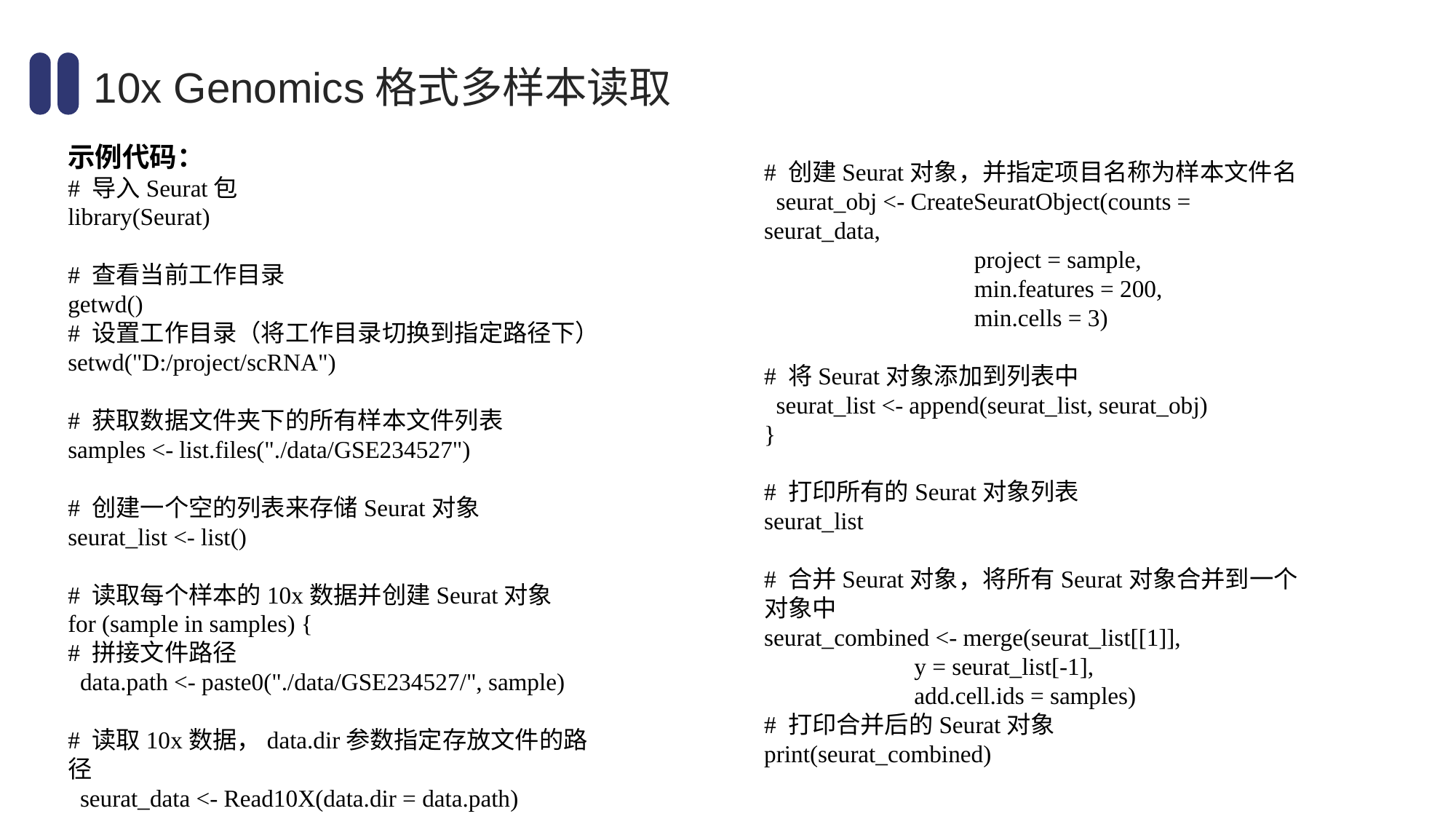

10x Genomics格式多样本读取
示例代码：
# 导入Seurat包
library(Seurat)

# 查看当前工作目录
getwd()
# 设置工作目录（将工作目录切换到指定路径下）
setwd("D:/project/scRNA")

# 获取数据文件夹下的所有样本文件列表
samples <- list.files("./data/GSE234527")

# 创建一个空的列表来存储Seurat对象
seurat_list <- list()

# 读取每个样本的10x数据并创建Seurat对象
for (sample in samples) {
# 拼接文件路径
  data.path <- paste0("./data/GSE234527/", sample)

# 读取10x数据，data.dir参数指定存放文件的路径
  seurat_data <- Read10X(data.dir = data.path)

# 创建Seurat对象，并指定项目名称为样本文件名
  seurat_obj <- CreateSeuratObject(counts = seurat_data,
                                   project = sample,
                                   min.features = 200,
                                   min.cells = 3)

# 将Seurat对象添加到列表中
  seurat_list <- append(seurat_list, seurat_obj)
}

# 打印所有的Seurat对象列表
seurat_list

# 合并Seurat对象，将所有Seurat对象合并到一个对象中
seurat_combined <- merge(seurat_list[[1]],
                         y = seurat_list[-1],
                         add.cell.ids = samples)
# 打印合并后的Seurat对象
print(seurat_combined)